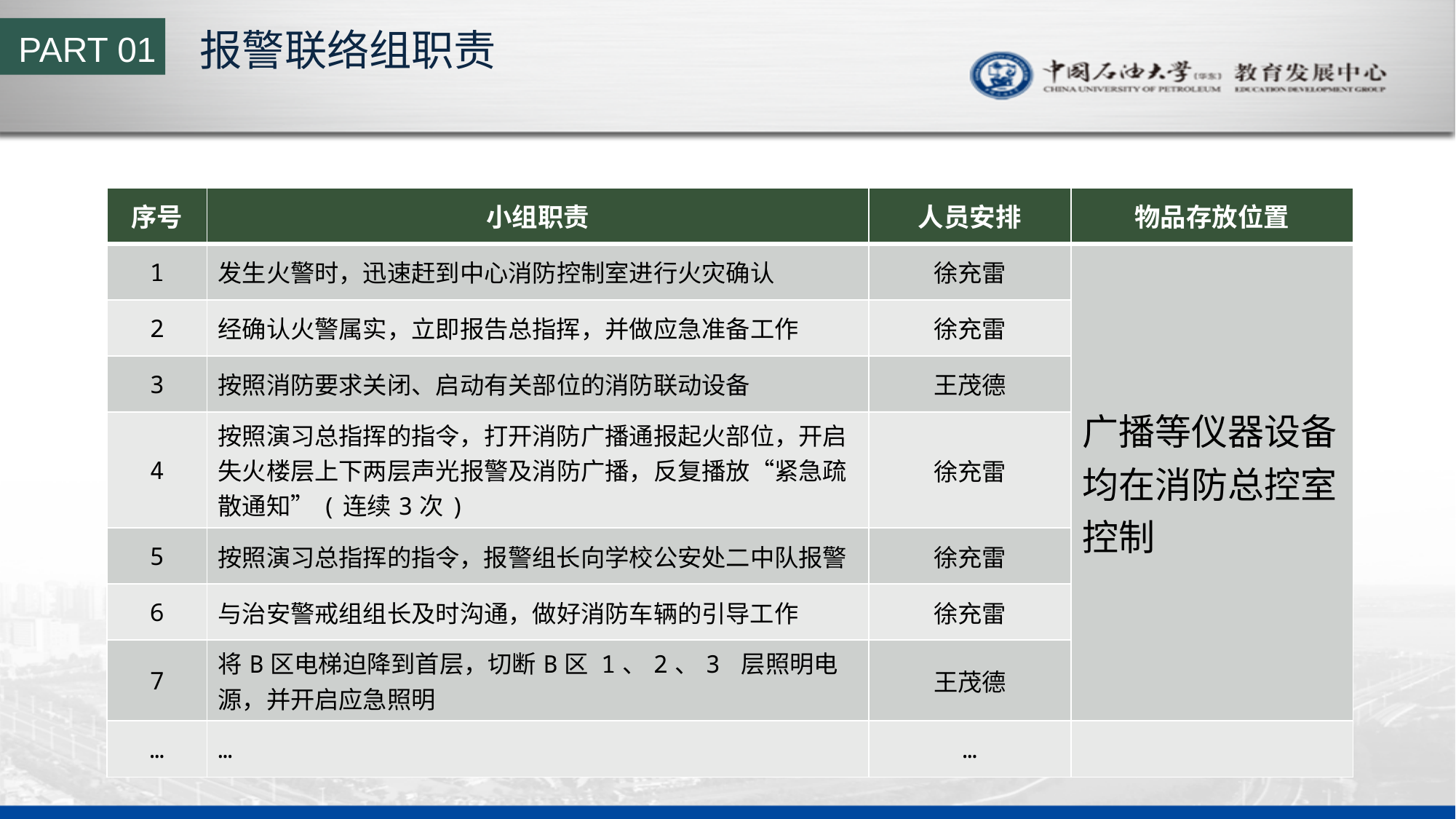

报警联络组职责
PART 01
| 序号 | 小组职责 | 人员安排 | 物品存放位置 |
| --- | --- | --- | --- |
| 1 | 发生火警时，迅速赶到中心消防控制室进行火灾确认 | 徐充雷 | 广播等仪器设备 均在消防总控室控制 |
| 2 | 经确认火警属实，立即报告总指挥，并做应急准备工作 | 徐充雷 |  |
| 3 | 按照消防要求关闭、启动有关部位的消防联动设备 | 王茂德 |  |
| 4 | 按照演习总指挥的指令，打开消防广播通报起火部位，开启失火楼层上下两层声光报警及消防广播，反复播放“紧急疏散通知”(连续3次) | 徐充雷 |  |
| 5 | 按照演习总指挥的指令，报警组长向学校公安处二中队报警 | 徐充雷 |  |
| 6 | 与治安警戒组组长及时沟通，做好消防车辆的引导工作 | 徐充雷 |  |
| 7 | 将B区电梯迫降到首层，切断B区 1、2、3 层照明电源，并开启应急照明 | 王茂德 |  |
| … | … | … |  |